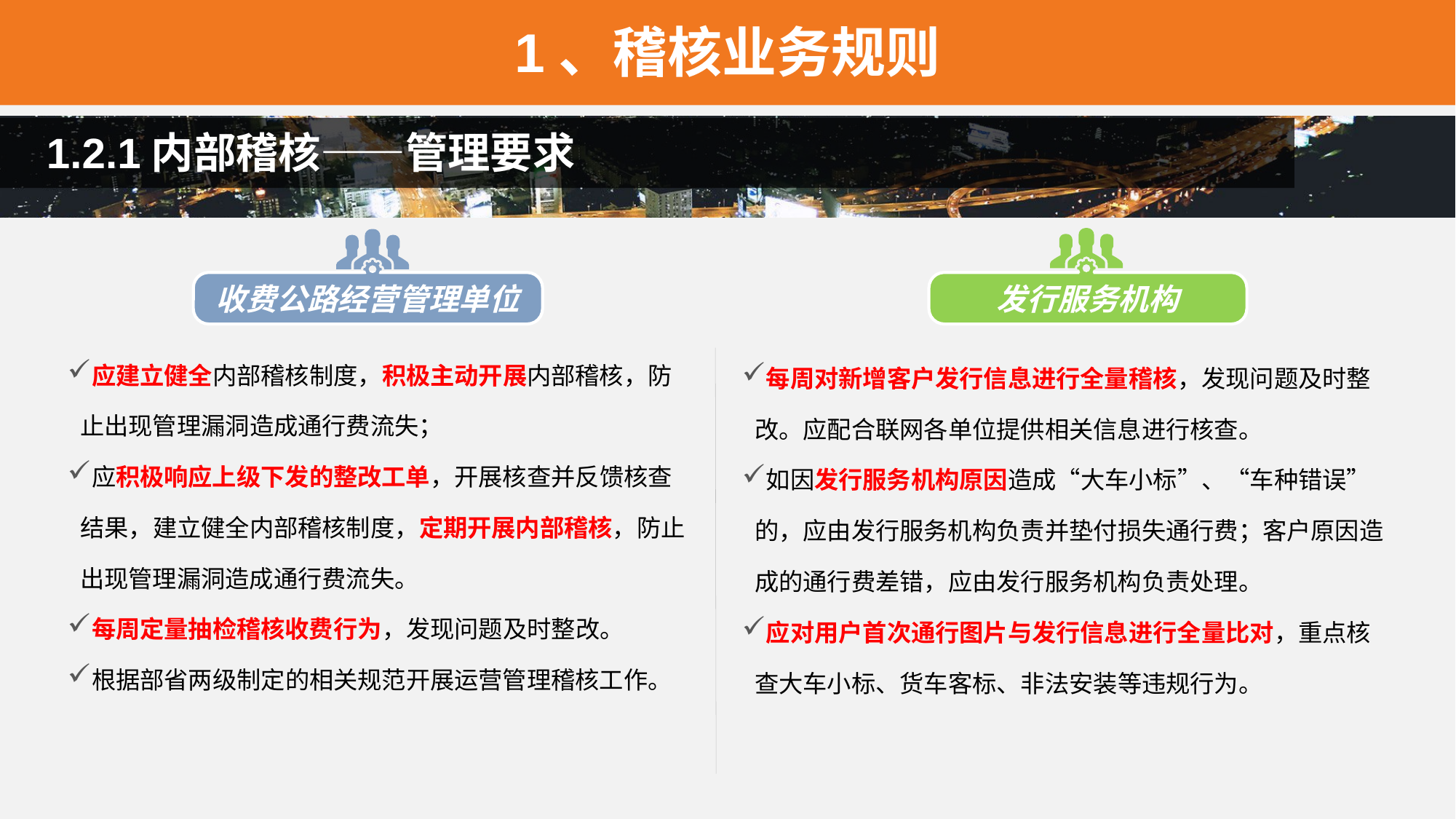

1、稽核业务规则

  1.2.1内部稽核——管理要求

收费公路经营管理单位
发行服务机构
应建立健全内部稽核制度，积极主动开展内部稽核，防止出现管理漏洞造成通行费流失；
应积极响应上级下发的整改工单，开展核查并反馈核查结果，建立健全内部稽核制度，定期开展内部稽核，防止出现管理漏洞造成通行费流失。
每周定量抽检稽核收费行为，发现问题及时整改。
根据部省两级制定的相关规范开展运营管理稽核工作。
每周对新增客户发行信息进行全量稽核，发现问题及时整改。应配合联网各单位提供相关信息进行核查。
如因发行服务机构原因造成“大车小标”、“车种错误”的，应由发行服务机构负责并垫付损失通行费；客户原因造成的通行费差错，应由发行服务机构负责处理。
应对用户首次通行图片与发行信息进行全量比对，重点核查大车小标、货车客标、非法安装等违规行为。